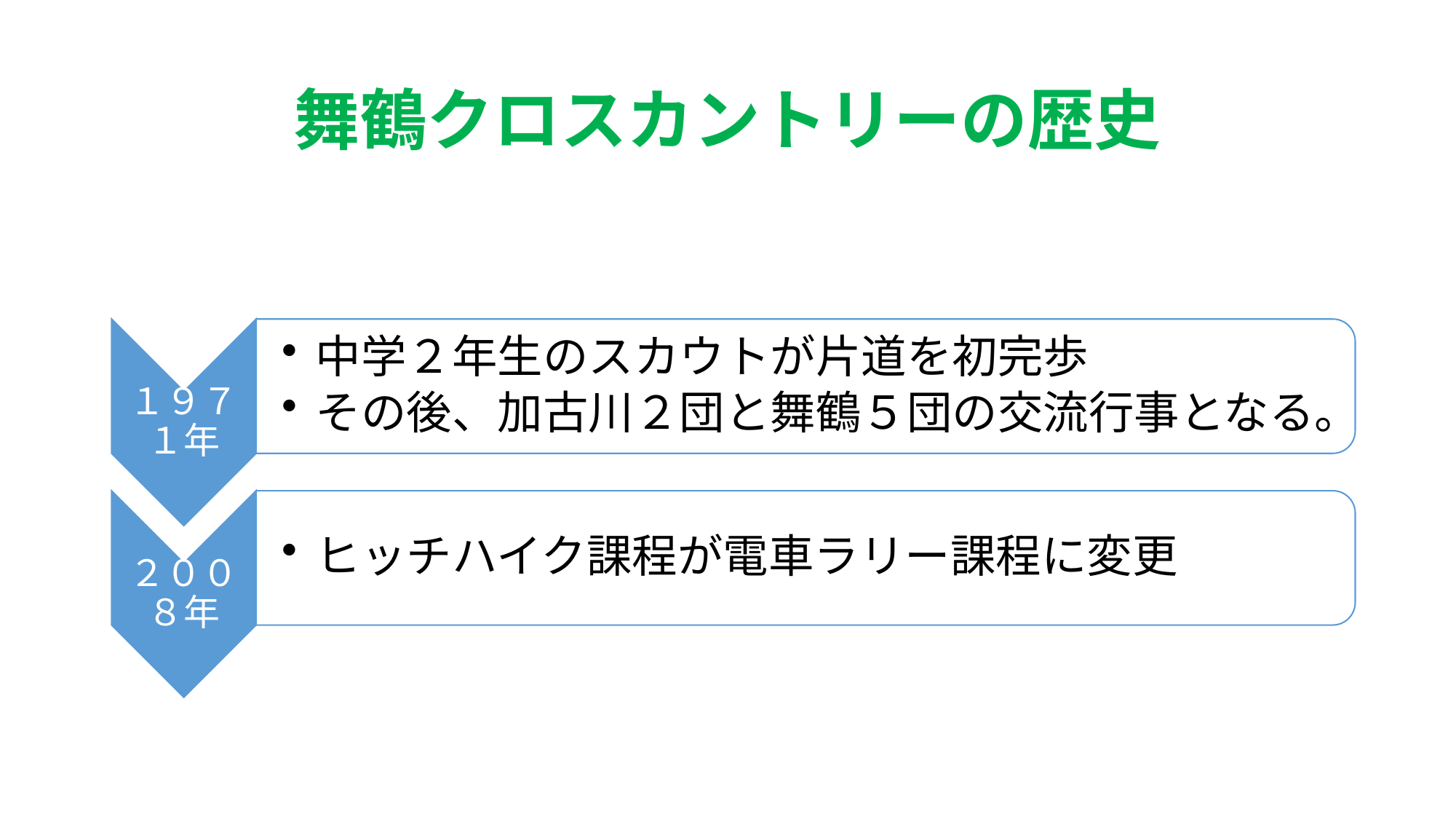

# 舞鶴クロスカントリーの歴史
１９７１年
中学２年生のスカウトが片道を初完歩
その後、加古川２団と舞鶴５団の交流行事となる。
２００８年
ヒッチハイク課程が電車ラリー課程に変更